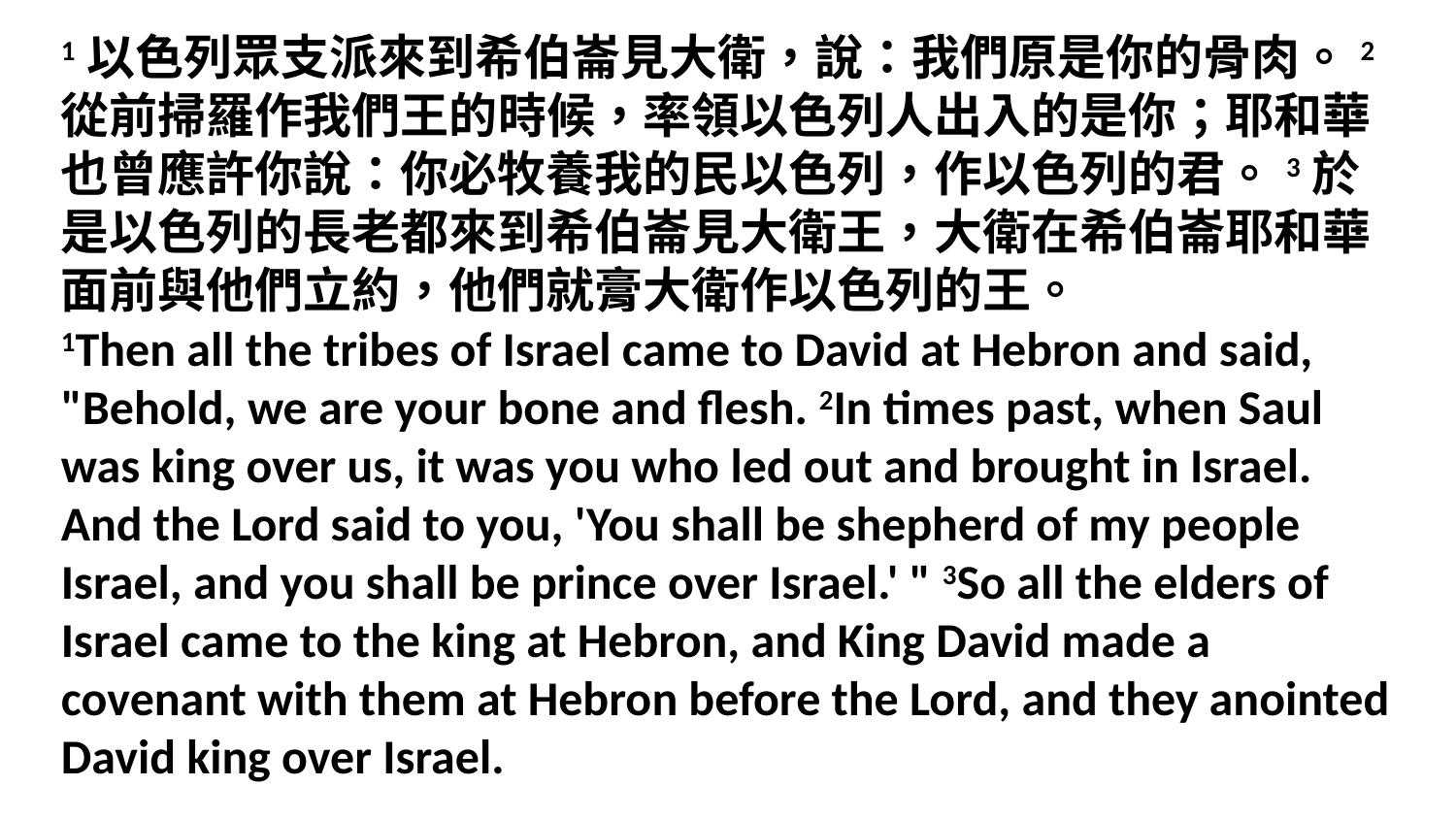

1以色列眾支派來到希伯崙見大衛，說：我們原是你的骨肉。2從前掃羅作我們王的時候，率領以色列人出入的是你；耶和華也曾應許你說：你必牧養我的民以色列，作以色列的君。3於是以色列的長老都來到希伯崙見大衛王，大衛在希伯崙耶和華面前與他們立約，他們就膏大衛作以色列的王。
1Then all the tribes of Israel came to David at Hebron and said, "Behold, we are your bone and flesh. 2In times past, when Saul was king over us, it was you who led out and brought in Israel. And the Lord said to you, 'You shall be shepherd of my people Israel, and you shall be prince over Israel.' " 3So all the elders of Israel came to the king at Hebron, and King David made a covenant with them at Hebron before the Lord, and they anointed David king over Israel.